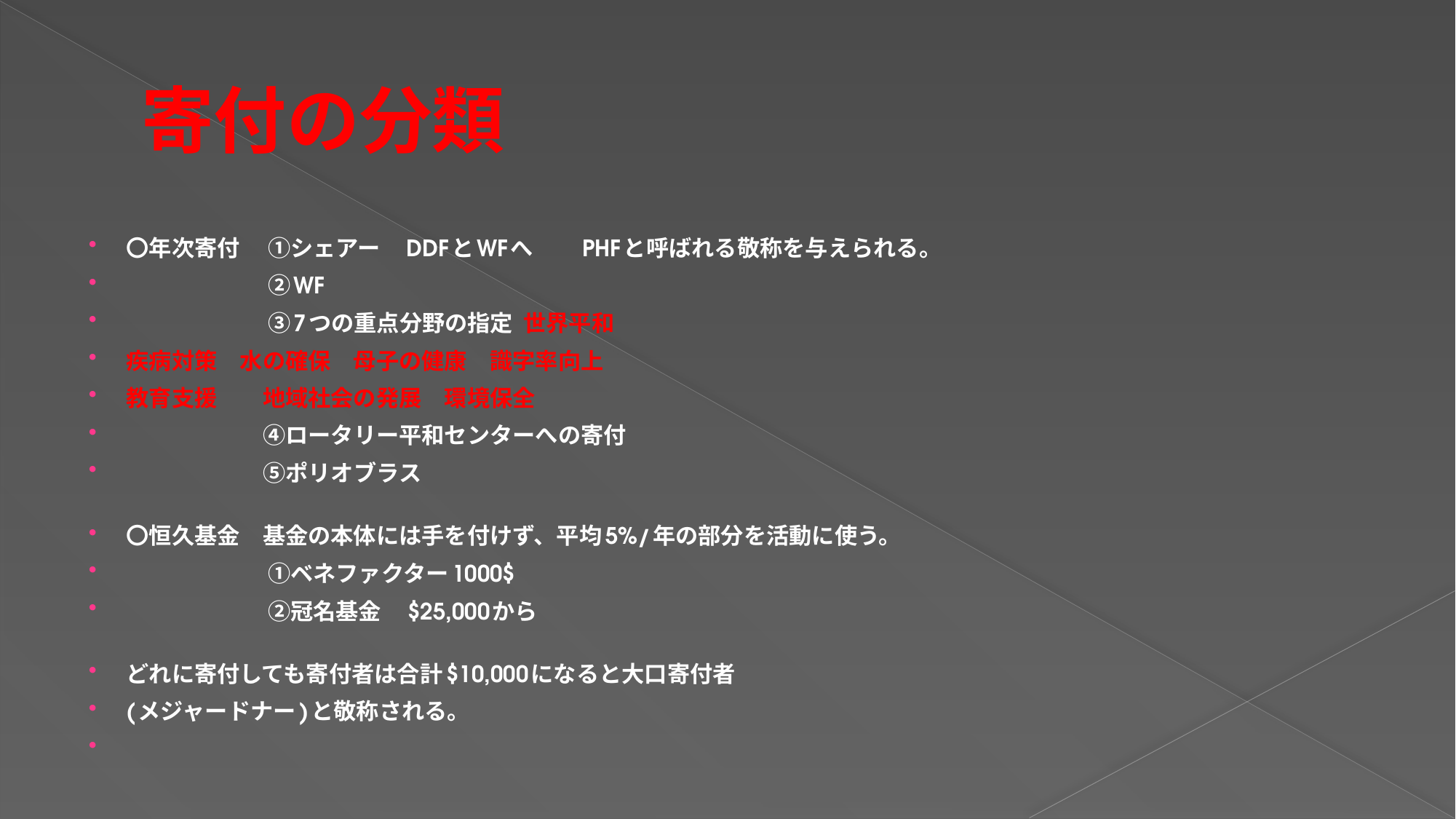

# 寄付の分類
〇年次寄付　 ①シェアー　DDFとWFへ　　PHFと呼ばれる敬称を与えられる。
　　　　　　 ②WF
　　　　　 　③7つの重点分野の指定  世界平和
疾病対策　水の確保　母子の健康　識字率向上
教育支援　　地域社会の発展　環境保全
　　　　　　④ロータリー平和センターへの寄付
　　　　　　⑤ポリオブラス

〇恒久基金　基金の本体には手を付けず、平均5%/年の部分を活動に使う。
　　　　　　 ①ベネファクター1000$
　　　　　 　②冠名基金　$25,000から

どれに寄付しても寄付者は合計$10,000になると大口寄付者
(メジャードナー)と敬称される。